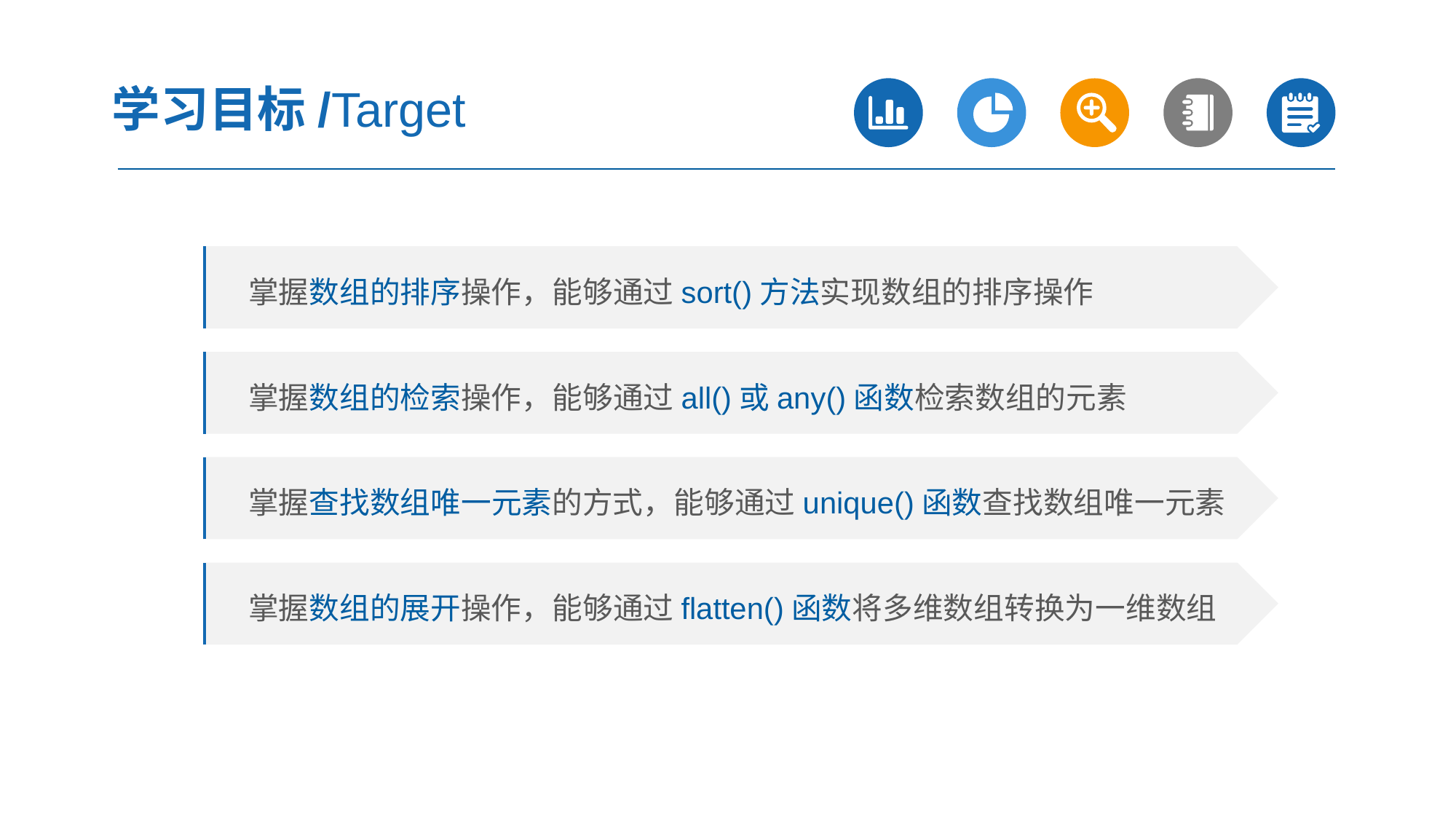

学习目标/Target
    掌握数组的排序操作，能够通过sort()方法实现数组的排序操作

    掌握数组的检索操作，能够通过all()或any()函数检索数组的元素

    掌握查找数组唯一元素的方式，能够通过unique()函数查找数组唯一元素

    掌握数组的展开操作，能够通过flatten()函数将多维数组转换为一维数组